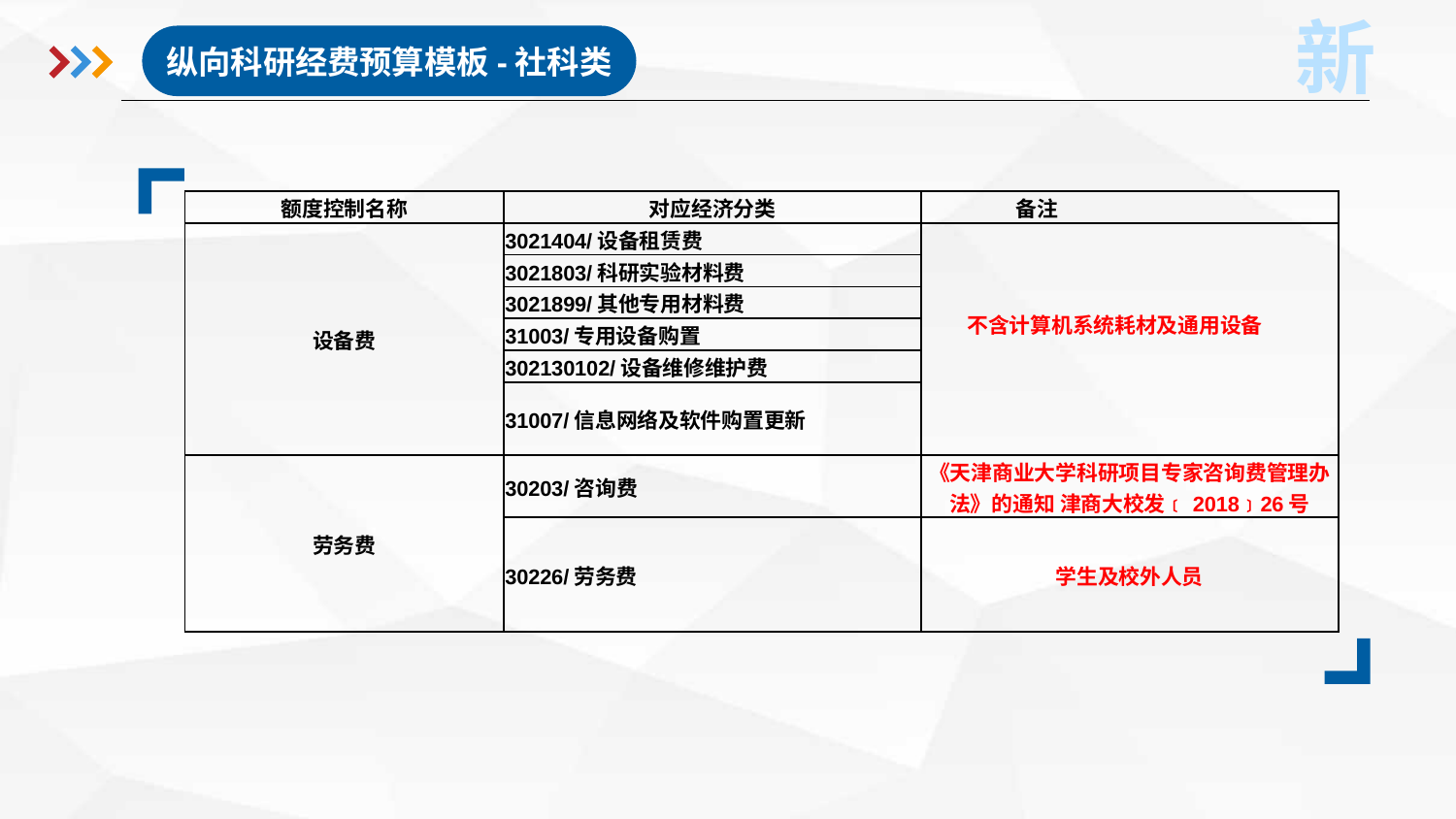

新

纵向科研经费预算模板-社科类

|  |
| --- |

| 额度控制名称 | 对应经济分类 | 备注 |
| --- | --- | --- |
| 设备费 | 3021404/设备租赁费 | 不含计算机系统耗材及通用设备 |
|  | 3021803/科研实验材料费 |  |
|  | 3021899/其他专用材料费 | 不含计算机系统耗材及通用设备 |
|  | 31003/专用设备购置 |  |
|  | 302130102/设备维修维护费 |  |
|  | 31007/信息网络及软件购置更新 |  |
| 劳务费 | 30203/咨询费 | 《天津商业大学科研项目专家咨询费管理办法》的通知 津商大校发﹝2018﹞26号 |
|  | 30226/劳务费 | 学生及校外人员 |